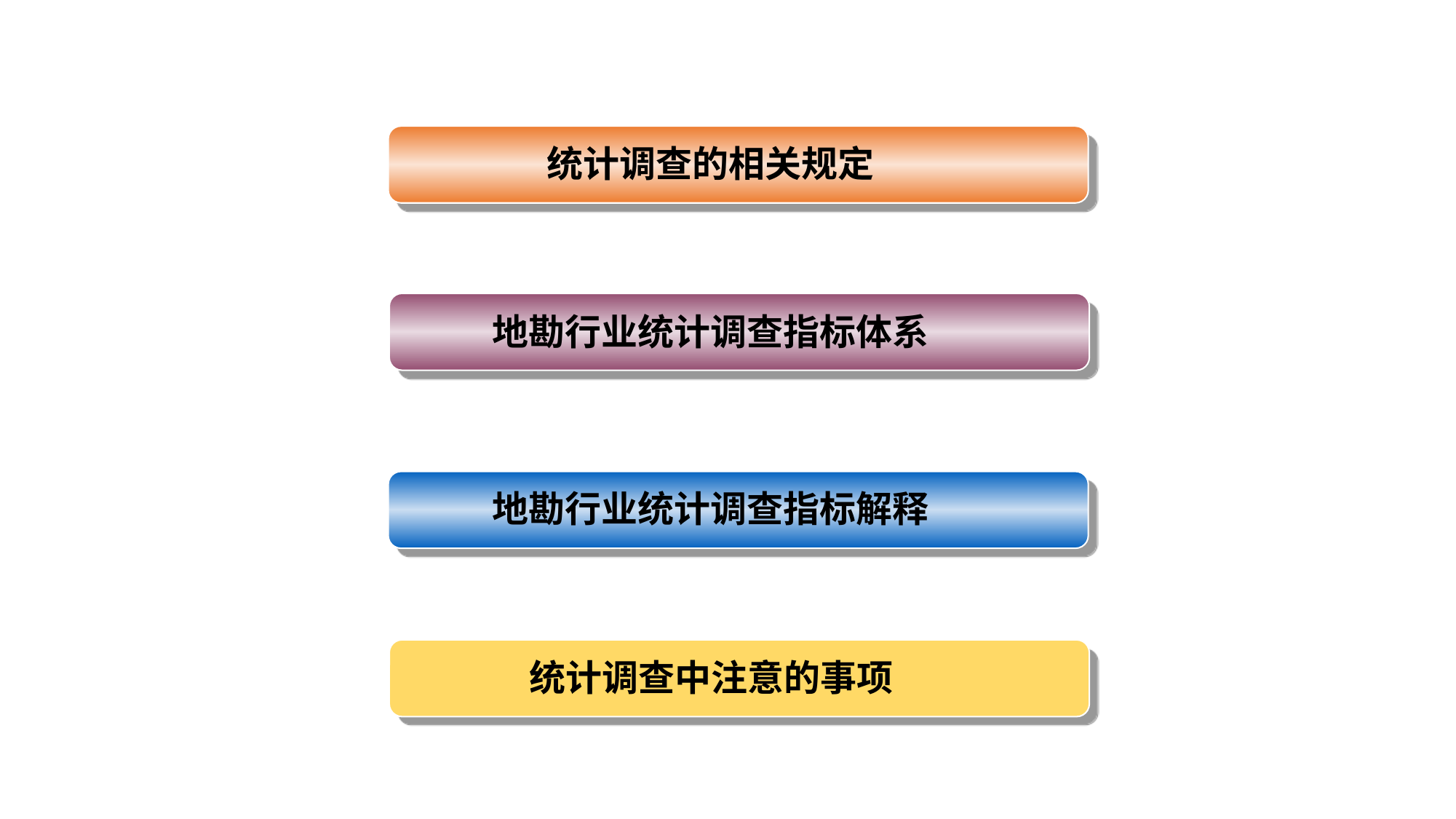

统计调查的相关规定

地勘行业统计调查指标体系

地勘行业统计调查指标解释

统计调查中注意的事项